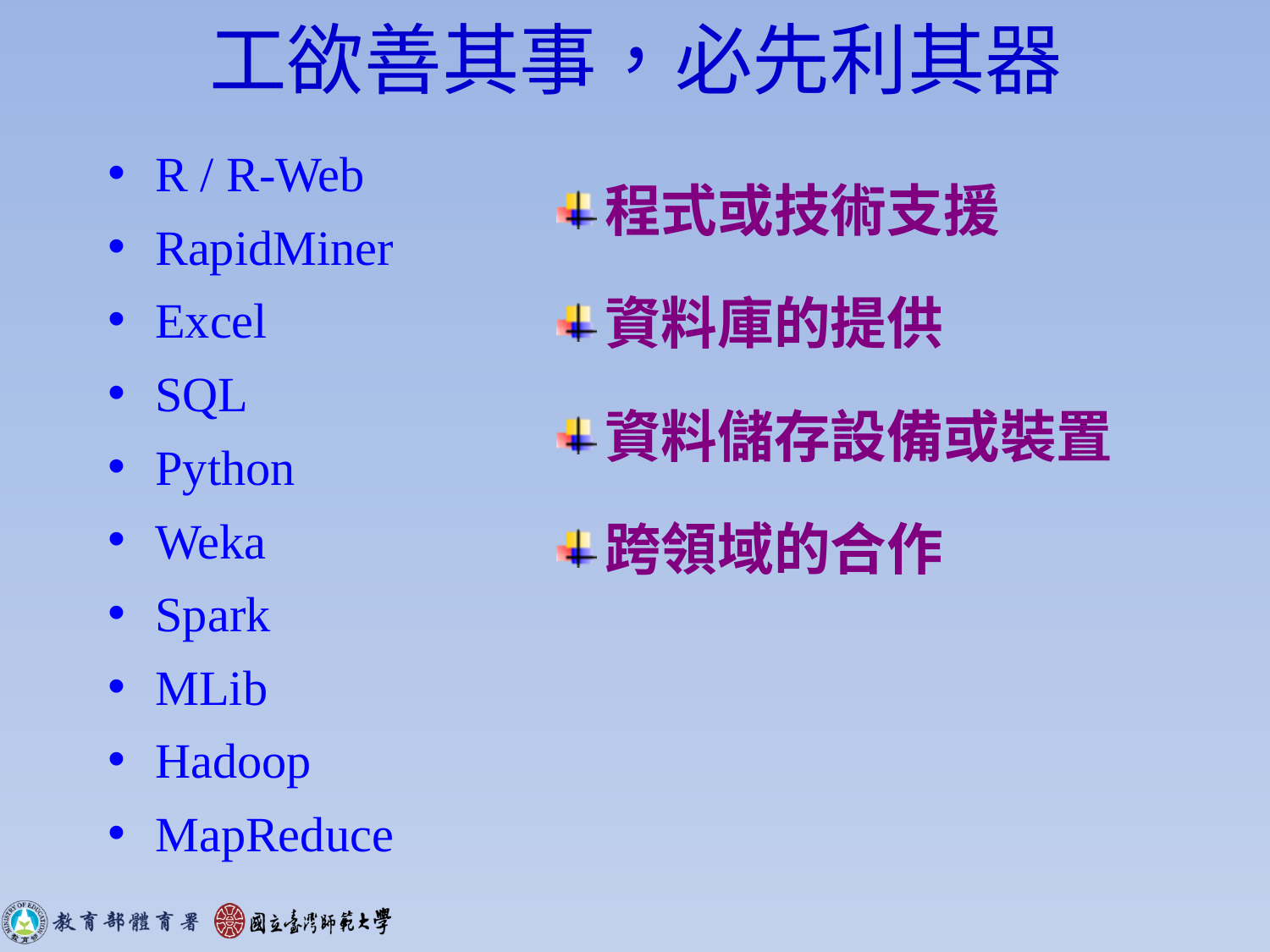

# 工欲善其事，必先利其器
程式或技術支援
資料庫的提供
資料儲存設備或裝置
跨領域的合作

R / R-Web
RapidMiner
Excel
SQL
Python
Weka
Spark
MLib
Hadoop
MapReduce